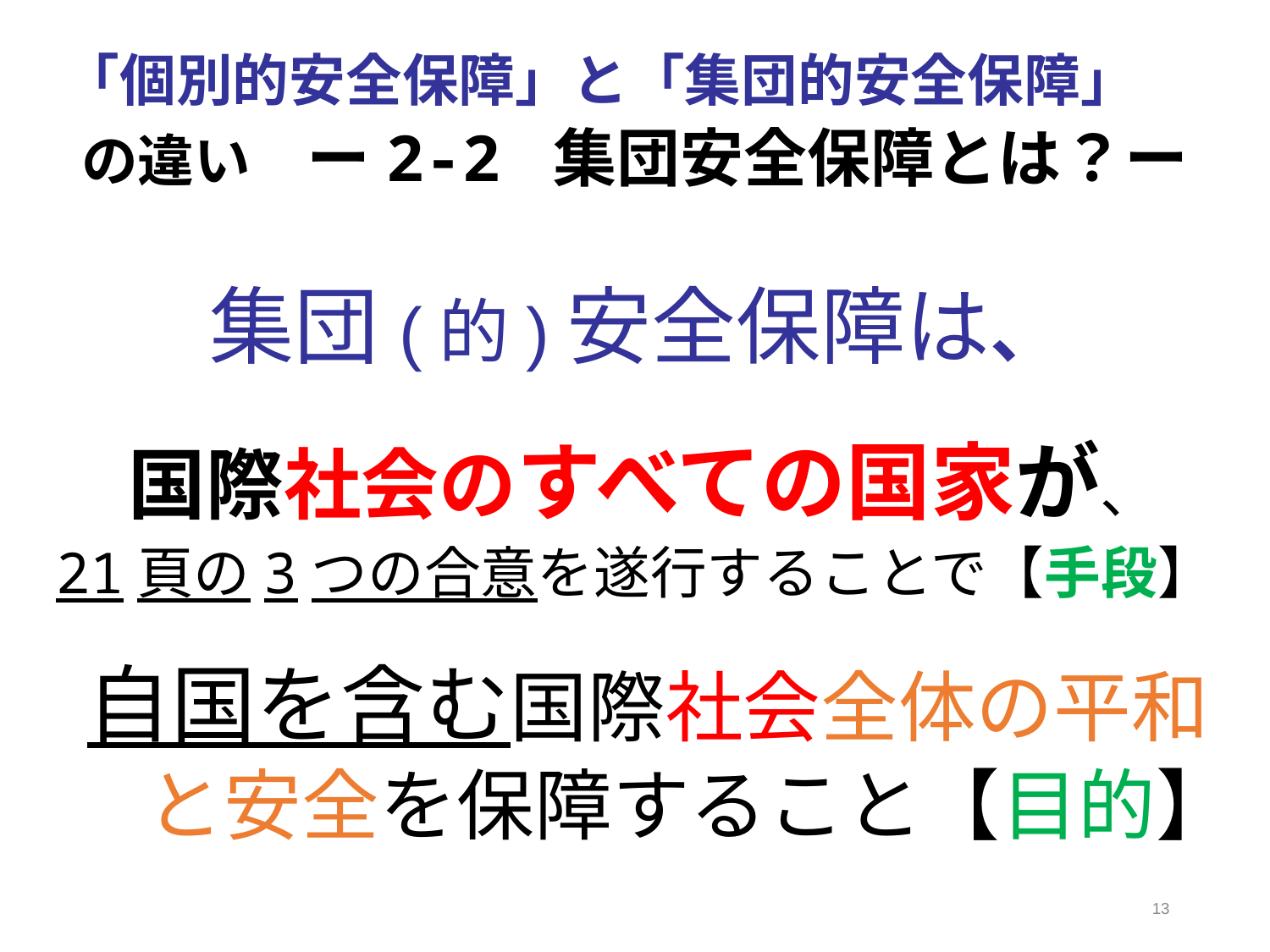

「個別的安全保障」と「集団的安全保障」
の違い　ー2-2 集団安全保障とは？ー

集団(的)安全保障は、

  　国際社会のすべての国家が、
21頁の3つの合意を遂行することで【手段】

 自国を含む国際社会全体の平和
 　と安全を保障すること【目的】
13